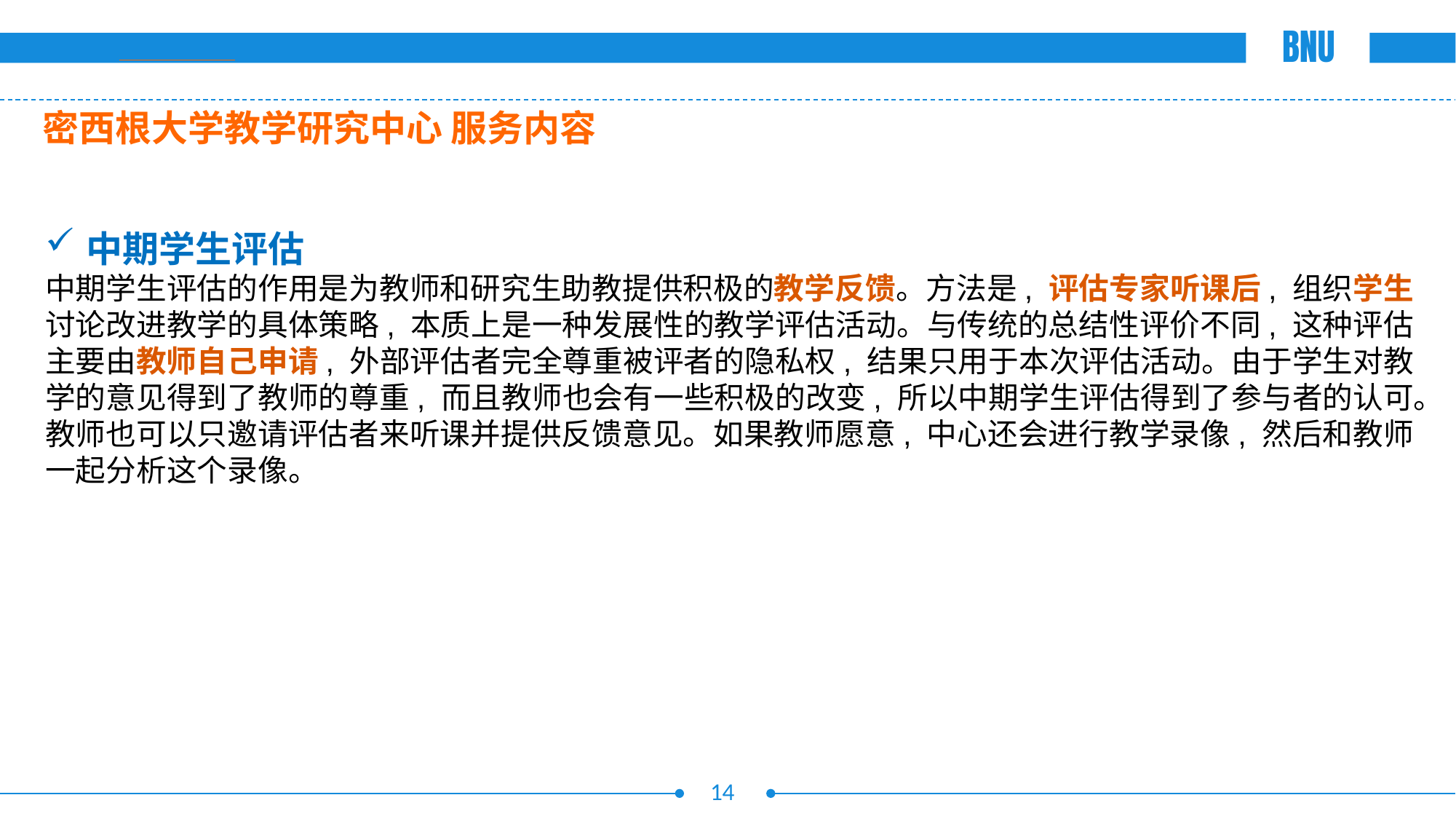

密西根大学教学研究中心 服务内容
中期学生评估
中期学生评估的作用是为教师和研究生助教提供积极的教学反馈。方法是, 评估专家听课后, 组织学生讨论改进教学的具体策略, 本质上是一种发展性的教学评估活动。与传统的总结性评价不同, 这种评估主要由教师自己申请, 外部评估者完全尊重被评者的隐私权, 结果只用于本次评估活动。由于学生对教学的意见得到了教师的尊重, 而且教师也会有一些积极的改变, 所以中期学生评估得到了参与者的认可。教师也可以只邀请评估者来听课并提供反馈意见。如果教师愿意, 中心还会进行教学录像, 然后和教师一起分析这个录像。